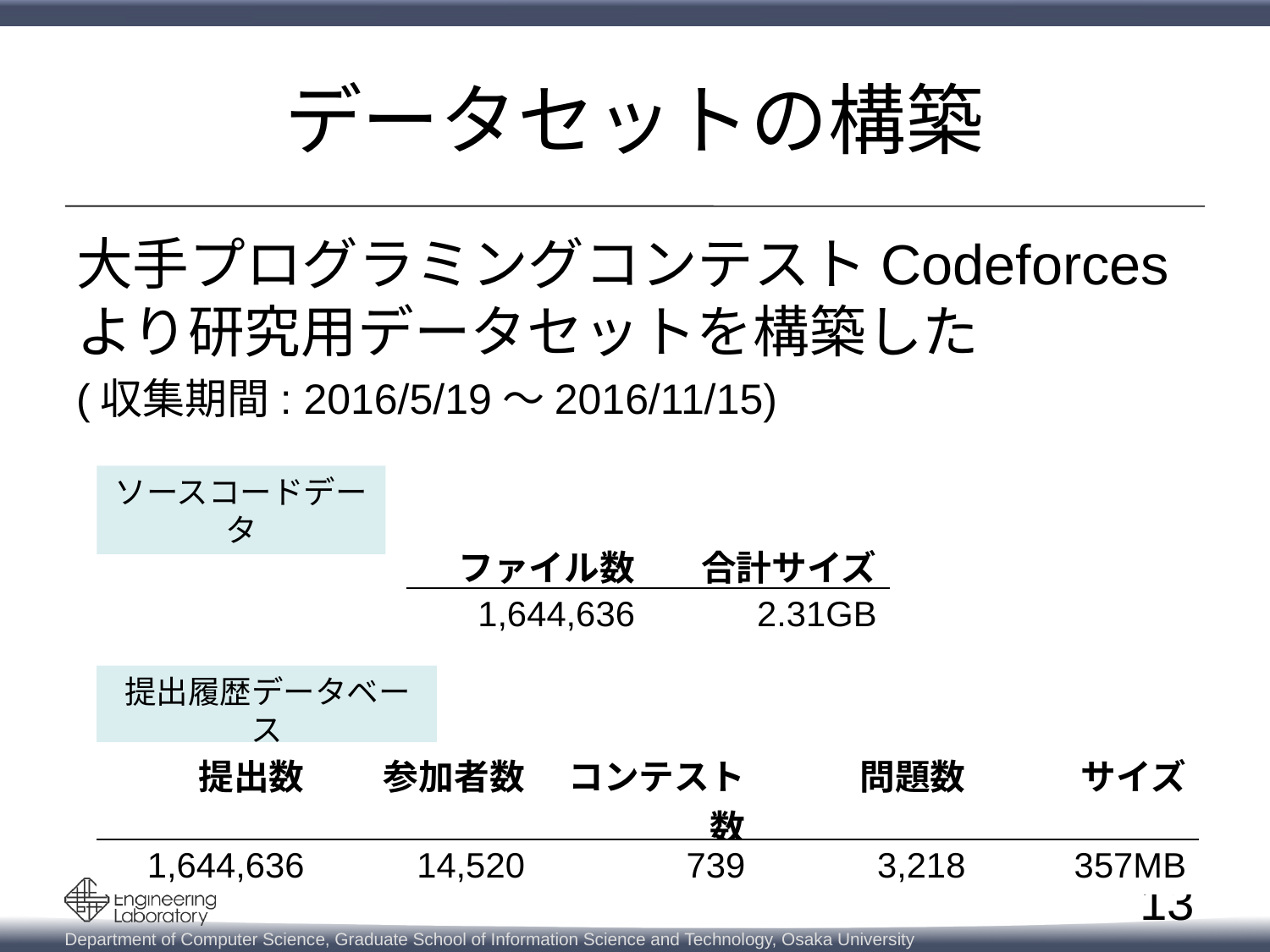

# データセットの構築
大手プログラミングコンテストCodeforcesより研究用データセットを構築した
(収集期間: 2016/5/19～2016/11/15)
ソースコードデータ
| ファイル数 | 合計サイズ |
| --- | --- |
| 1,644,636 | 2.31GB |
提出履歴データベース
| 提出数 | 参加者数 | コンテスト数 | 問題数 | サイズ |
| --- | --- | --- | --- | --- |
| 1,644,636 | 14,520 | 739 | 3,218 | 357MB |
13